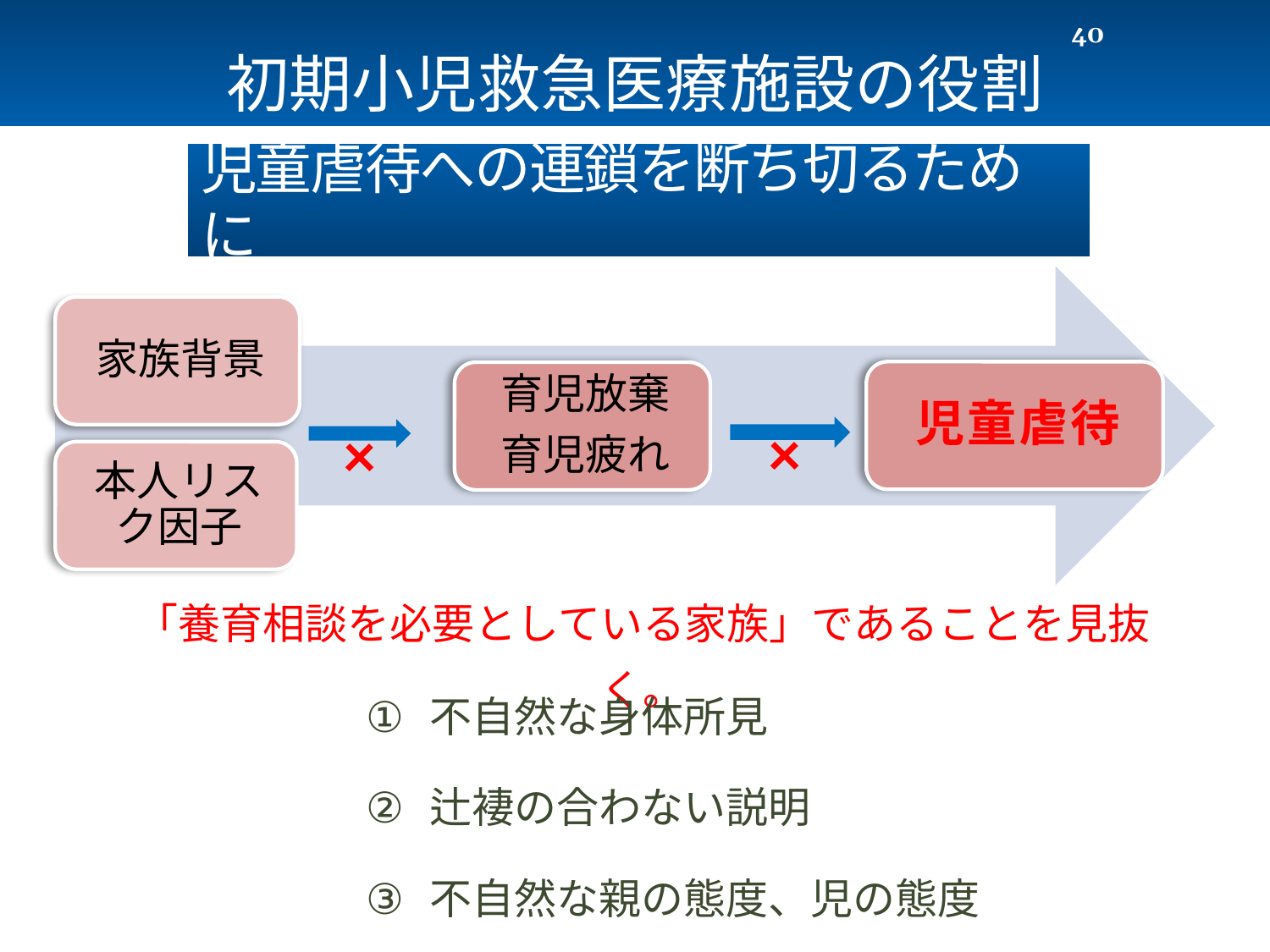

初期小児救急医療施設の役割
40
# 児童虐待への連鎖を断ち切るために
家族背景
本人リスク因子
児童虐待
育児放棄
育児疲れ
×
×

「養育相談を必要としている家族」であることを見抜く。
不自然な身体所見
辻褄の合わない説明
不自然な親の態度、児の態度